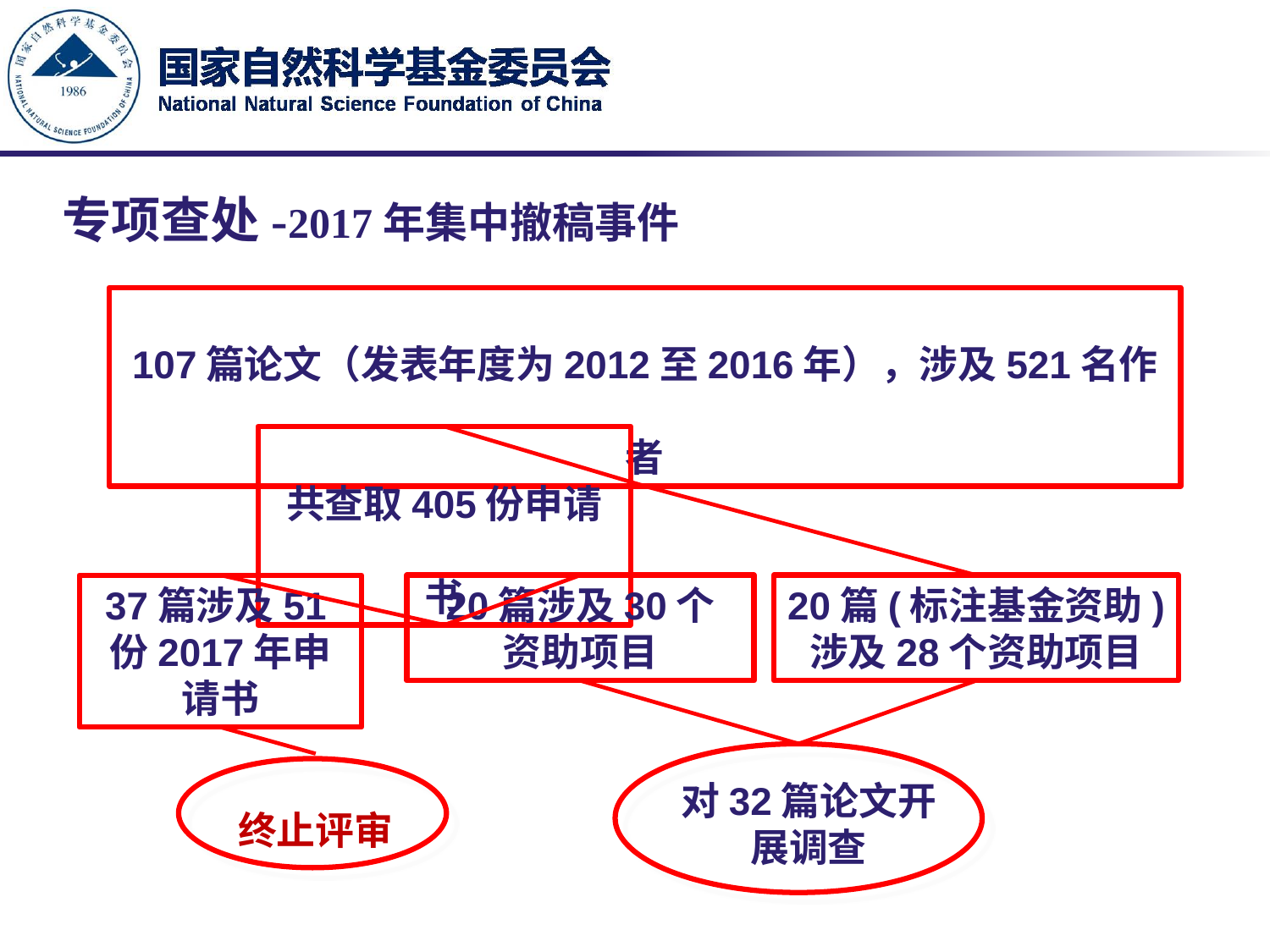

# 专项查处-2017年集中撤稿事件
107篇论文（发表年度为2012至2016年），涉及521名作者
共查取405份申请书
37篇涉及51份2017年申请书
20篇涉及30个
资助项目
20篇(标注基金资助)
涉及28个资助项目

对32篇论文开展调查
终止评审